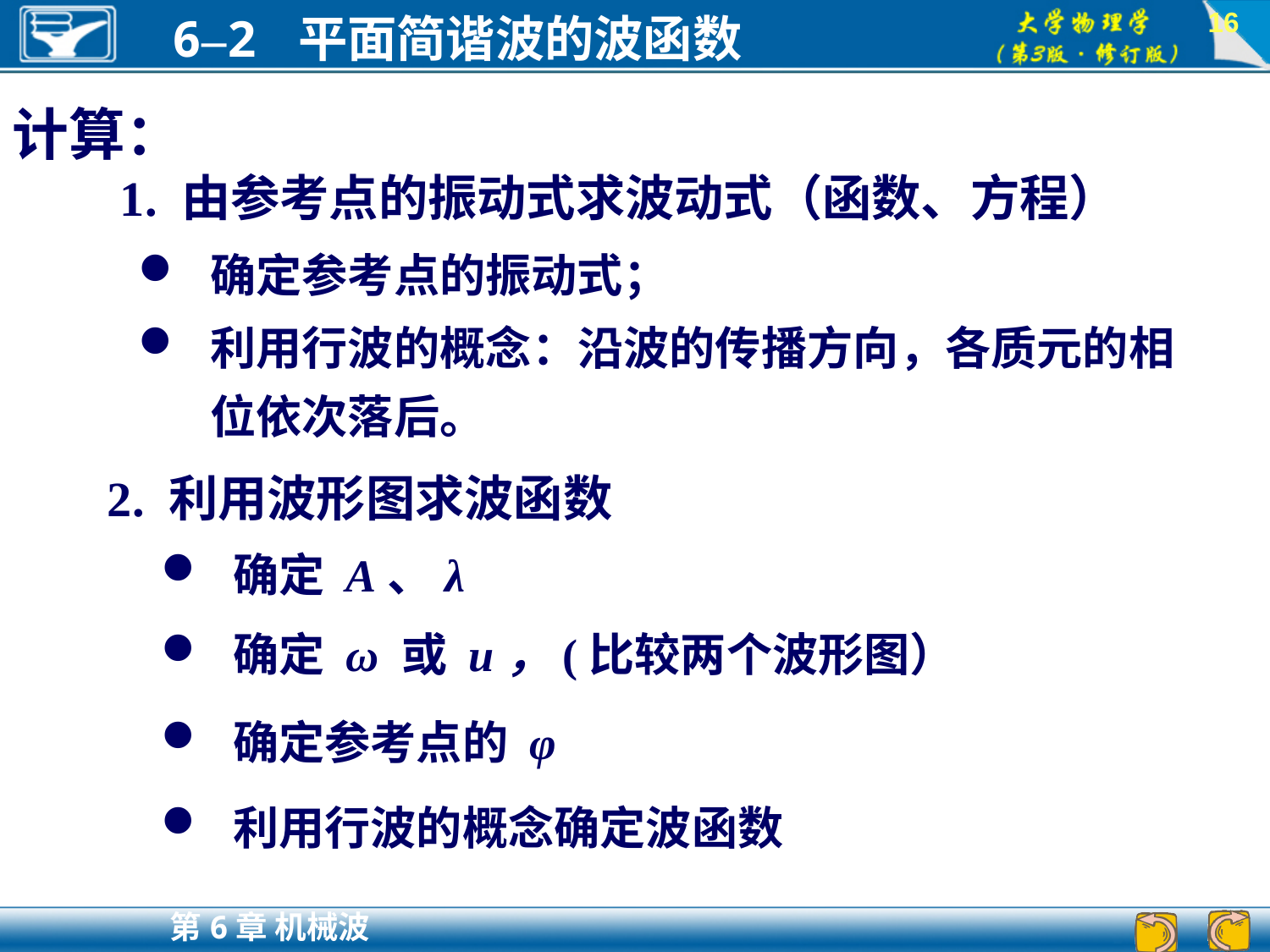

16
计算：
1. 由参考点的振动式求波动式（函数、方程）
确定参考点的振动式；
利用行波的概念：沿波的传播方向，各质元的相位依次落后。
2. 利用波形图求波函数
确定 A、λ
确定 ω 或 u，(比较两个波形图）
确定参考点的 φ
利用行波的概念确定波函数